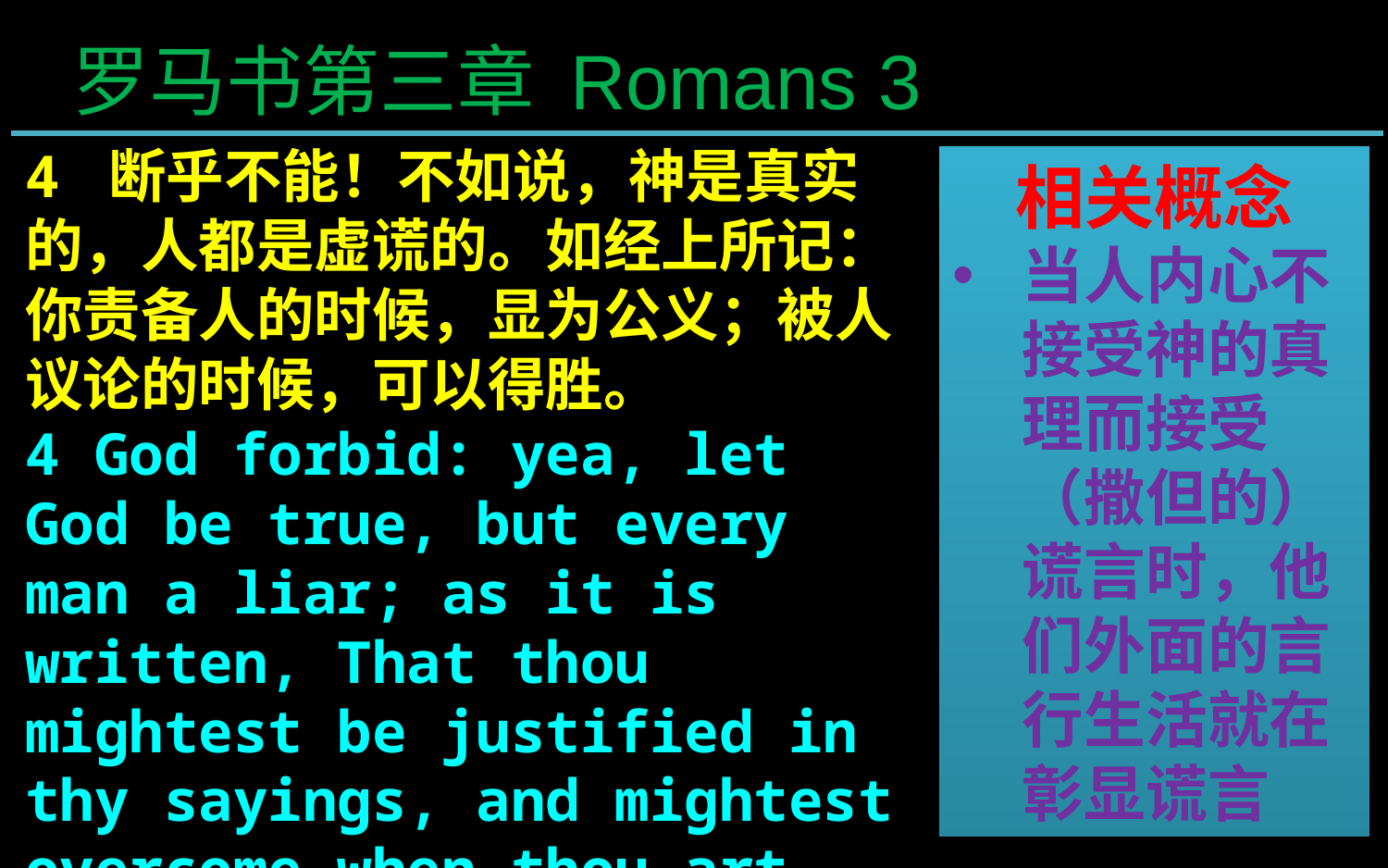

罗马书第三章 Romans 3
4 断乎不能！不如说，神是真实的，人都是虚谎的。如经上所记：你责备人的时候，显为公义；被人议论的时候，可以得胜。
4 God forbid: yea, let God be true, but every man a liar; as it is written, That thou mightest be justified in thy sayings, and mightest overcome when thou art judged.
相关概念
当人内心不接受神的真理而接受（撒但的）谎言时，他们外面的言行生活就在彰显谎言